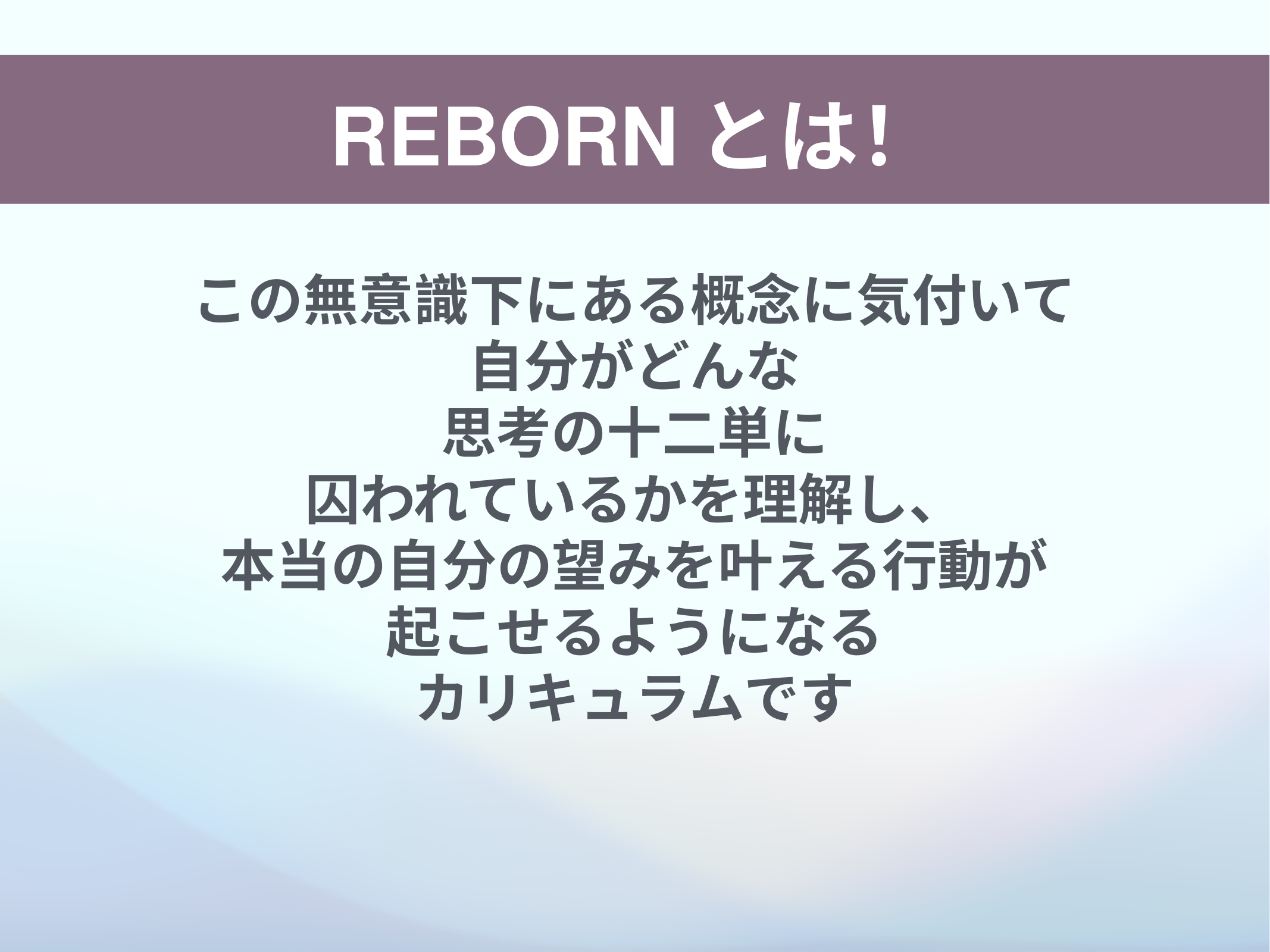

REBORNとは！
この無意識下にある概念に気付いて
自分がどんな
思考の十二単に
囚われているかを理解し、
本当の自分の望みを叶える行動が
起こせるようになる
カリキュラムです